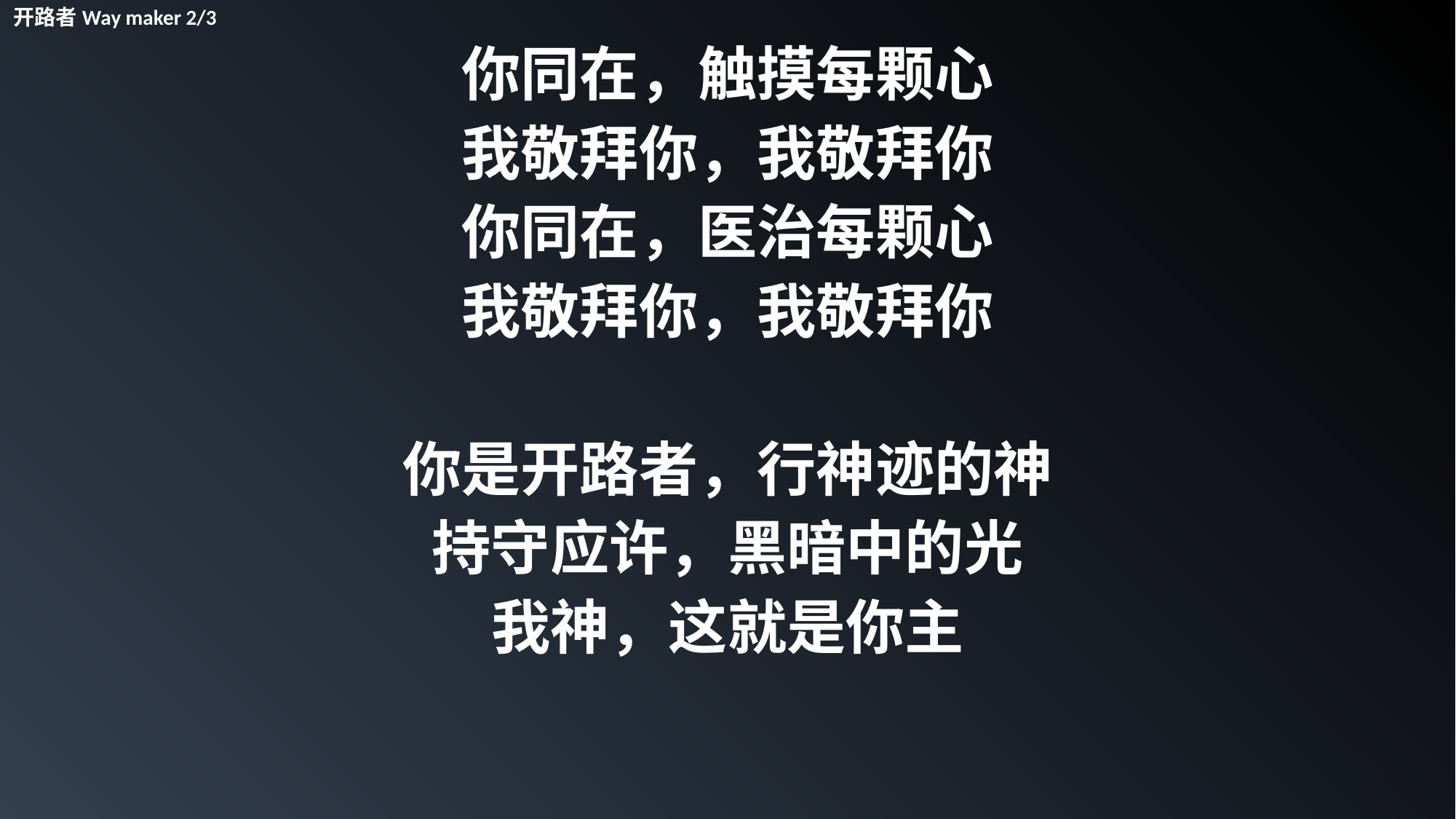

开路者Way maker 2/3
你同在，触摸每颗心
我敬拜你，我敬拜你
你同在，医治每颗心
我敬拜你，我敬拜你

你是开路者，行神迹的神
持守应许，黑暗中的光
我神，这就是你主